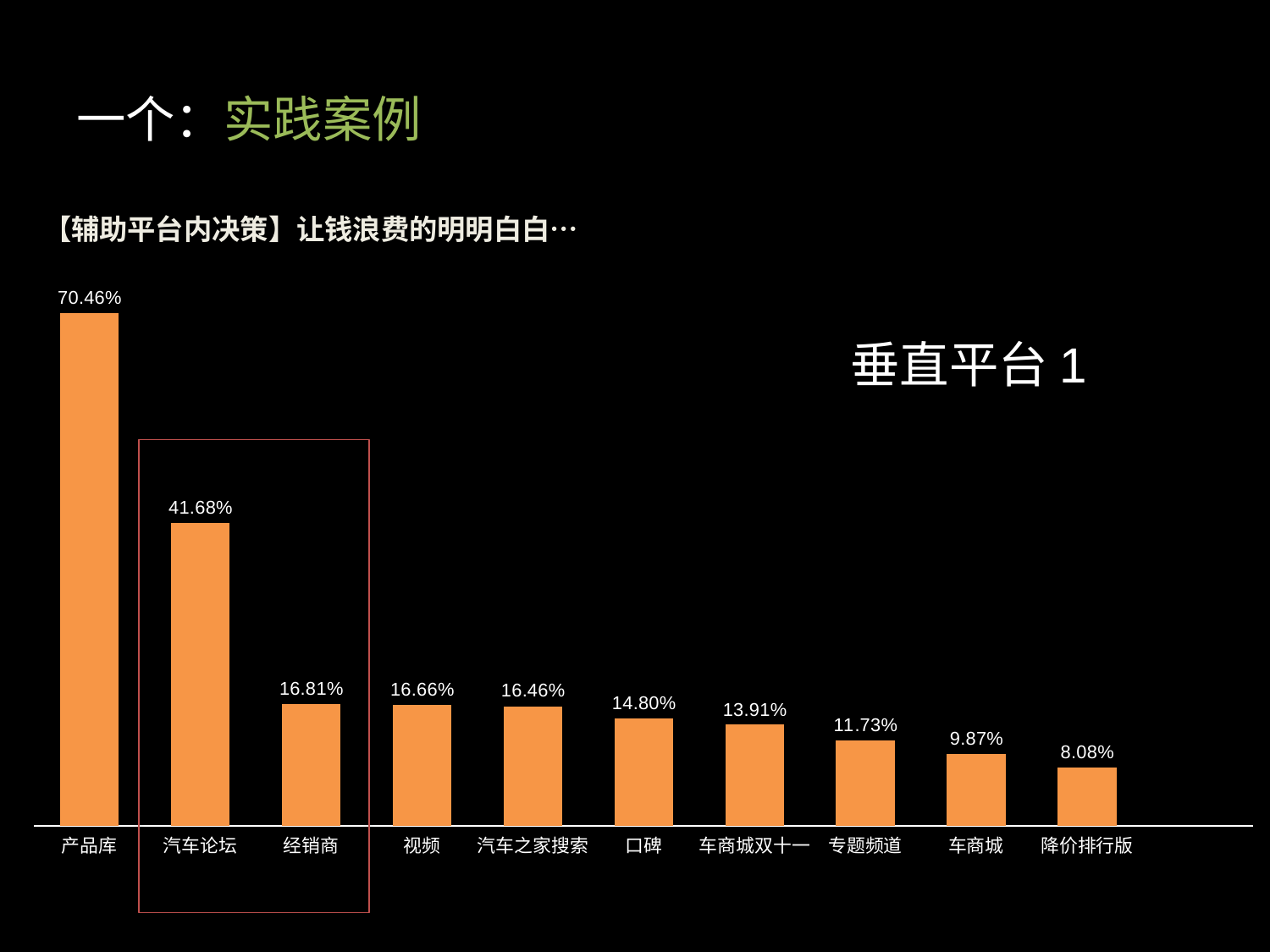

一个：实践案例
【辅助平台内决策】让钱浪费的明明白白…

### Chart

| Category | 系列 1 |
|---|---|
| 产品库 | 0.704553091397849 |
| 汽车论坛 | 0.416750672043011 |
| 经销商 | 0.168094758064516 |
| 视频 | 0.166582661290323 |
| 汽车之家搜索 | 0.164566532258065 |
| 口碑 | 0.14801747311828 |
| 车商城双十一 | 0.139112903225806 |
| 专题频道 | 0.117271505376344 |
| 车商城 | 0.0987063172043011 |
| 降价排行版 | 0.0808131720430107 |
垂直平台1